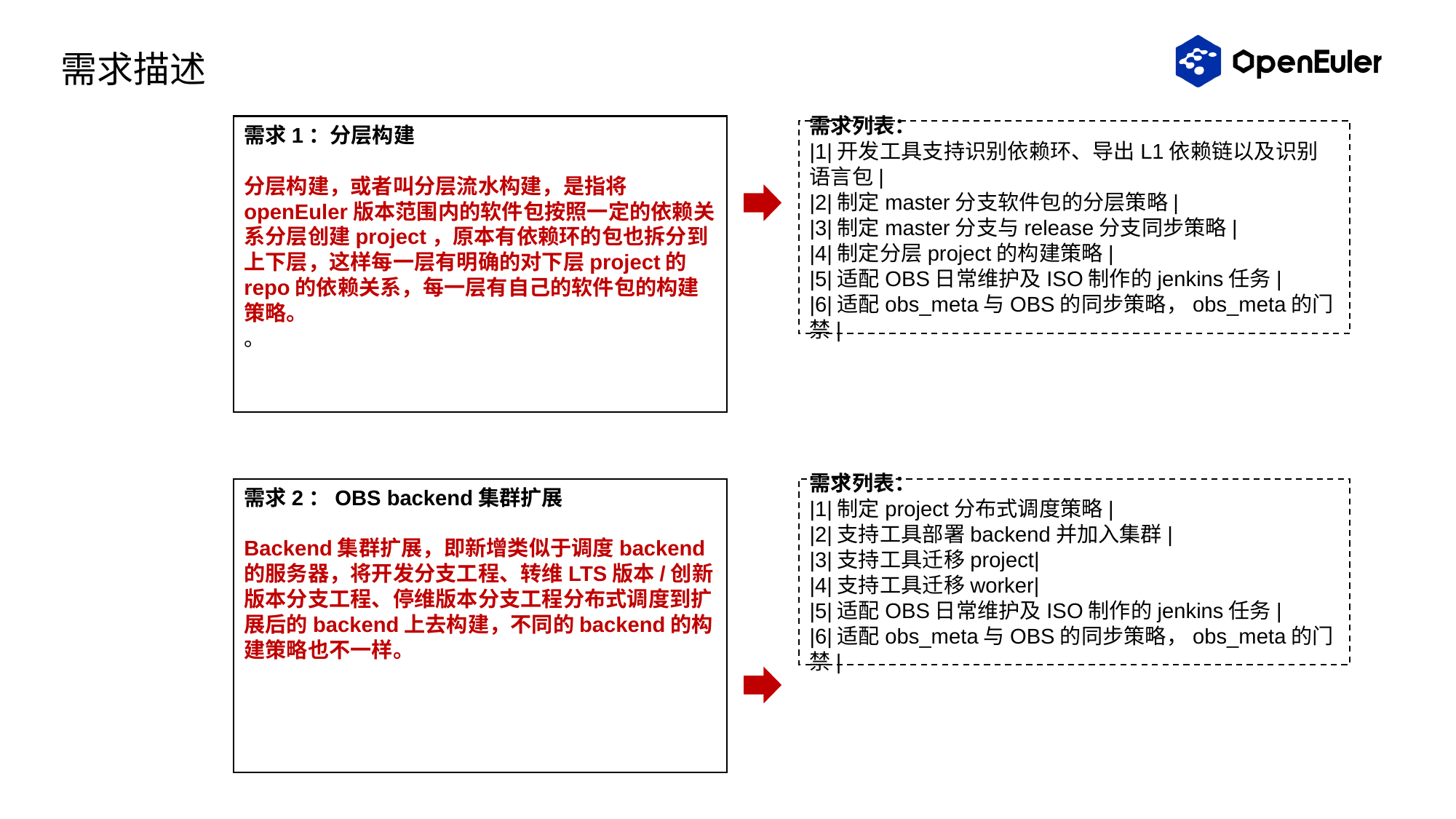

# 需求描述
需求1：分层构建

分层构建，或者叫分层流水构建，是指将openEuler版本范围内的软件包按照一定的依赖关系分层创建project，原本有依赖环的包也拆分到上下层，这样每一层有明确的对下层project的repo的依赖关系，每一层有自己的软件包的构建策略。
。
需求列表：
|1|开发工具支持识别依赖环、导出L1依赖链以及识别语言包|
|2|制定master分支软件包的分层策略|
|3|制定master分支与release分支同步策略|
|4|制定分层project的构建策略|
|5|适配OBS日常维护及ISO制作的jenkins任务|
|6|适配obs_meta与OBS的同步策略，obs_meta的门禁|

需求2：OBS backend集群扩展

Backend集群扩展，即新增类似于调度backend的服务器，将开发分支工程、转维LTS版本/创新版本分支工程、停维版本分支工程分布式调度到扩展后的backend上去构建，不同的backend的构建策略也不一样。
需求列表：
|1|制定project分布式调度策略|
|2|支持工具部署backend并加入集群|
|3|支持工具迁移project|
|4|支持工具迁移worker|
|5|适配OBS日常维护及ISO制作的jenkins任务|
|6|适配obs_meta与OBS的同步策略，obs_meta的门禁|